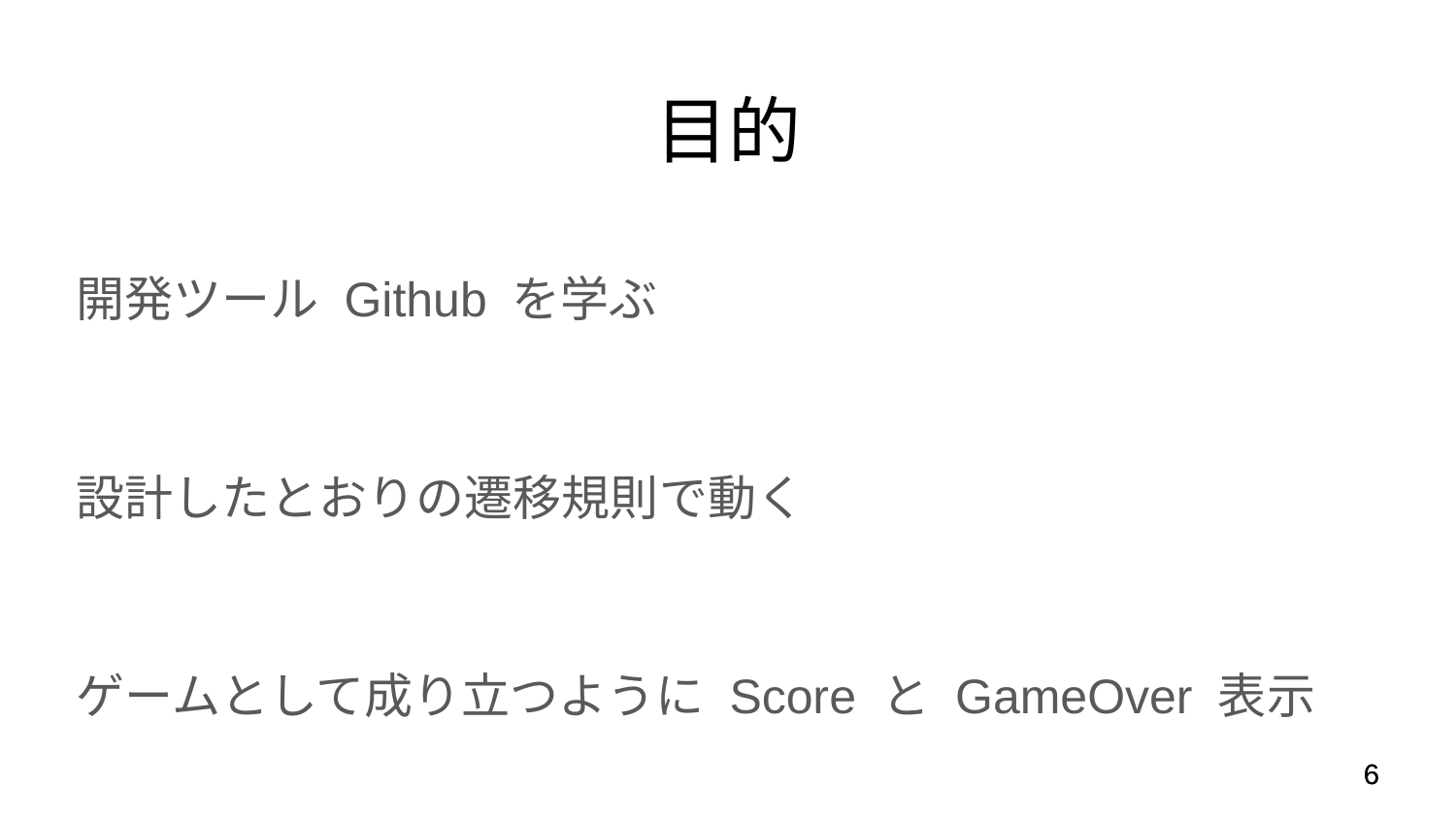

# 目的
開発ツール Github を学ぶ

設計したとおりの遷移規則で動く

ゲームとして成り立つように Score と GameOver 表示

6
6